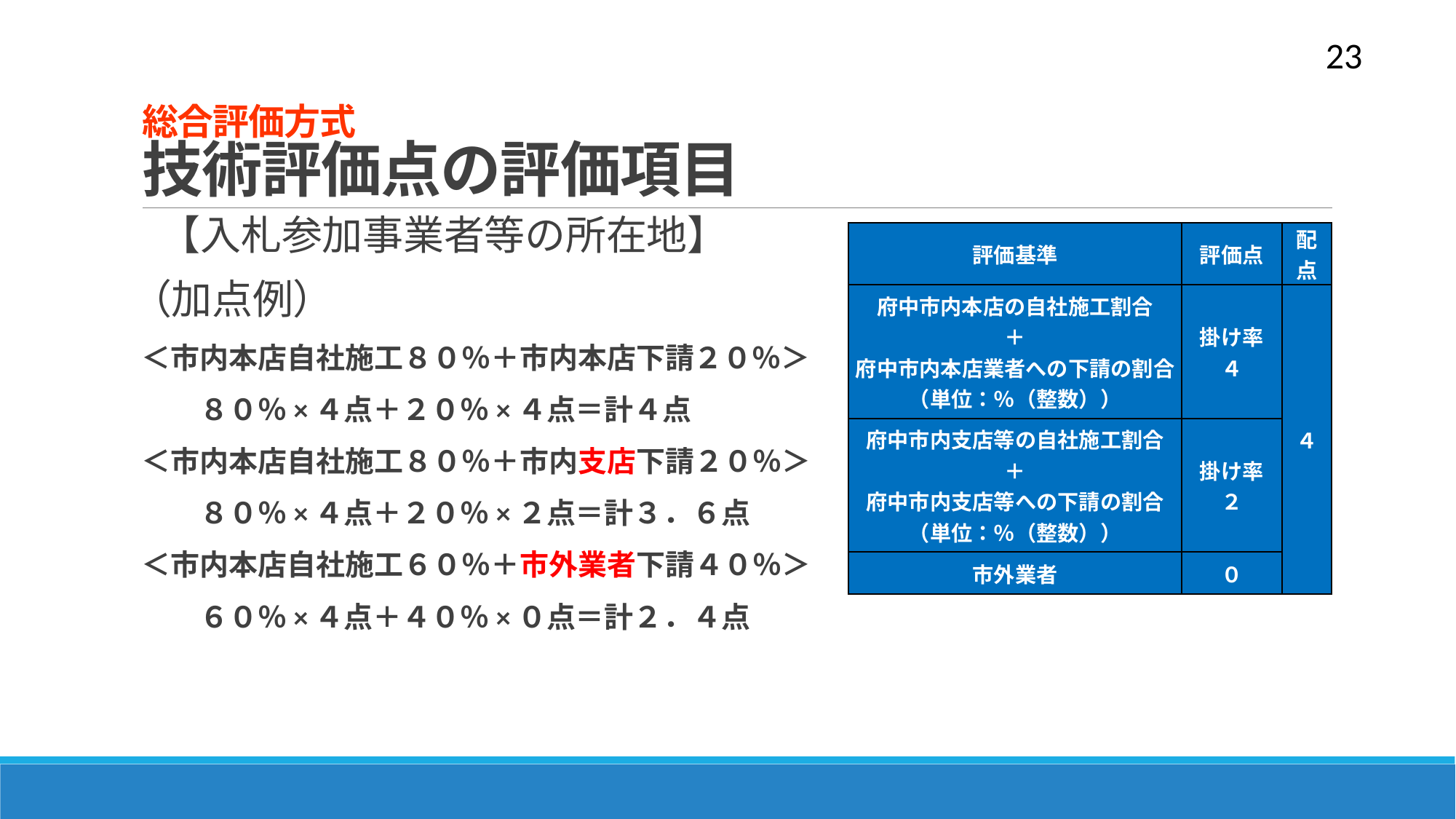

23
# 総合評価方式 技術評価点の評価項目
　【入札参加事業者等の所在地】
（加点例）
＜市内本店自社施工８０％＋市内本店下請２０％＞
　　８０％×４点＋２０％×４点＝計４点
＜市内本店自社施工８０％＋市内支店下請２０％＞
　　８０％×４点＋２０％×２点＝計３．６点
＜市内本店自社施工６０％＋市外業者下請４０％＞
　　６０％×４点＋４０％×０点＝計２．４点
| 評価基準 | 評価点 | 配点 |
| --- | --- | --- |
| 府中市内本店の自社施工割合 ＋ 府中市内本店業者への下請の割合 （単位：％（整数）） | 掛け率 ４ | ４ |
| 府中市内支店等の自社施工割合 ＋ 府中市内支店等への下請の割合（単位：％（整数）） | 掛け率 ２ |  |
| 市外業者 | ０ |  |